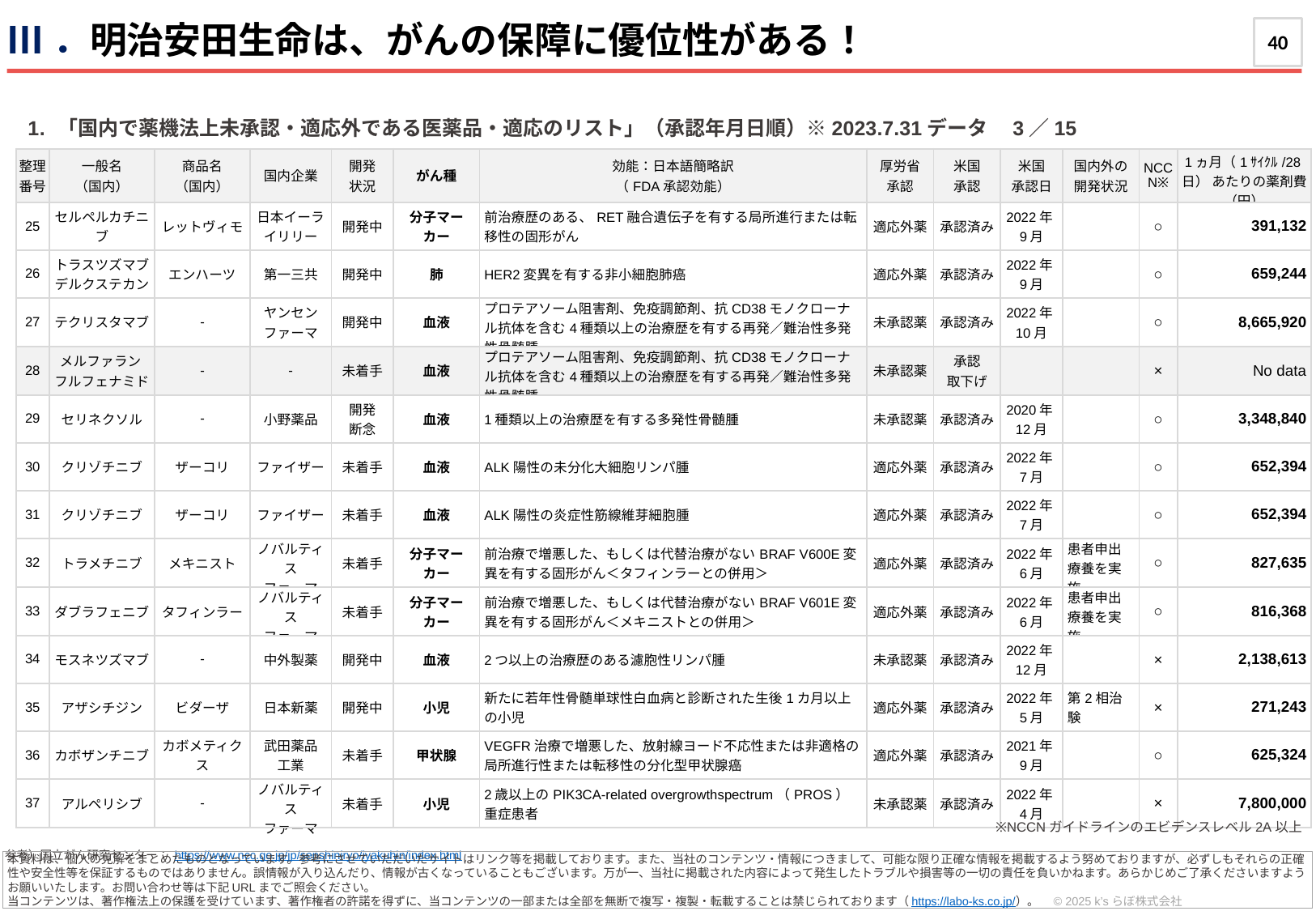

Ⅰ．3月の行き先や活動のヒント
Ⅲ．明治安田生命は、がんの保障に優位性がある！
40
「国内で薬機法上未承認・適応外である医薬品・適応のリスト」（承認年月日順）※2023.7.31データ　3／15
| 整理 番号 | 一般名 （国内） | 商品名 （国内） | 国内企業 | 開発 状況 | がん種 | 効能：日本語簡略訳 （FDA承認効能） | 厚労省 承認 | 米国 承認 | 米国 承認日 | 国内外の 開発状況 | NCCN※ | 1ヵ月（1ｻｲｸﾙ/28日） あたりの薬剤費（円） |
| --- | --- | --- | --- | --- | --- | --- | --- | --- | --- | --- | --- | --- |
| 25 | セルペルカチニブ | レットヴィモ | 日本イーライリリー | 開発中 | 分子マーカー | 前治療歴のある、RET融合遺伝子を有する局所進行または転移性の固形がん | 適応外薬 | 承認済み | 2022年9月 |  | ○ | 391,132 |
| 26 | トラスツズマブ デルクステカン | エンハーツ | 第一三共 | 開発中 | 肺 | HER2変異を有する非小細胞肺癌 | 適応外薬 | 承認済み | 2022年9月 |  | ○ | 659,244 |
| 27 | テクリスタマブ | - | ヤンセン ファーマ | 開発中 | 血液 | プロテアソーム阻害剤、免疫調節剤、抗CD38モノクローナル抗体を含む4種類以上の治療歴を有する再発／難治性多発性骨髄腫 | 未承認薬 | 承認済み | 2022年10月 |  | ○ | 8,665,920 |
| 28 | メルファラン フルフェナミド | - | - | 未着手 | 血液 | プロテアソーム阻害剤、免疫調節剤、抗CD38モノクローナル抗体を含む4種類以上の治療歴を有する再発／難治性多発性骨髄腫 | 未承認薬 | 承認 取下げ |  |  | × | No data |
| 29 | セリネクソル | - | 小野薬品 | 開発 断念 | 血液 | 1種類以上の治療歴を有する多発性骨髄腫 | 未承認薬 | 承認済み | 2020年12月 |  | ○ | 3,348,840 |
| 30 | クリゾチニブ | ザーコリ | ファイザー | 未着手 | 血液 | ALK陽性の未分化大細胞リンパ腫 | 適応外薬 | 承認済み | 2022年7月 |  | ○ | 652,394 |
| 31 | クリゾチニブ | ザーコリ | ファイザー | 未着手 | 血液 | ALK陽性の炎症性筋線維芽細胞腫 | 適応外薬 | 承認済み | 2022年7月 |  | ○ | 652,394 |
| 32 | トラメチニブ | メキニスト | ノバルティス ファーマ | 未着手 | 分子マーカー | 前治療で増悪した、もしくは代替治療がないBRAF V600E変異を有する固形がん＜タフィンラーとの併用＞ | 適応外薬 | 承認済み | 2022年6月 | 患者申出療養を実施 | ○ | 827,635 |
| 33 | ダブラフェニブ | タフィンラー | ノバルティス ファーマ | 未着手 | 分子マーカー | 前治療で増悪した、もしくは代替治療がないBRAF V601E変異を有する固形がん＜メキニストとの併用＞ | 適応外薬 | 承認済み | 2022年6月 | 患者申出療養を実施 | ○ | 816,368 |
| 34 | モスネツズマブ | ‐ | 中外製薬 | 開発中 | 血液 | 2つ以上の治療歴のある濾胞性リンパ腫 | 未承認薬 | 承認済み | 2022年12月 |  | × | 2,138,613 |
| 35 | アザシチジン | ビダーザ | 日本新薬 | 開発中 | 小児 | 新たに若年性骨髄単球性白血病と診断された生後1カ月以上の小児 | 適応外薬 | 承認済み | 2022年5月 | 第2相治験 | × | 271,243 |
| 36 | カボザンチニブ | カボメティクス | 武田薬品 工業 | 未着手 | 甲状腺 | VEGFR治療で増悪した、放射線ヨード不応性または非適格の局所進行性または転移性の分化型甲状腺癌 | 適応外薬 | 承認済み | 2021年9月 |  | ○ | 625,324 |
| 37 | アルペリシブ | - | ノバルティス ファーマ | 未着手 | 小児 | 2歳以上のPIK3CA-related overgrowthspectrum（PROS）重症患者 | 未承認薬 | 承認済み | 2022年4月 |  | × | 7,800,000 |
※NCCNガイドラインのエビデンスレベル2A以上
参考）国立がん研究センター： https://www.ncc.go.jp/jp/senshiniryo/iyakuhin/index.html

本資料は、個人の見解をまとめたものとなっています。参考にさせていただいたサイトはリンク等を掲載しております。また、当社のコンテンツ・情報につきまして、可能な限り正確な情報を掲載するよう努めておりますが、必ずしもそれらの正確性や安全性等を保証するものではありません。誤情報が入り込んだり、情報が古くなっていることもございます。万が一、当社に掲載された内容によって発生したトラブルや損害等の一切の責任を負いかねます。あらかじめご了承くださいますようお願いいたします。お問い合わせ等は下記URLまでご照会ください。
当コンテンツは、著作権法上の保護を受けています、著作権者の許諾を得ずに、当コンテンツの一部または全部を無断で複写・複製・転載することは禁じられております（https://labo-ks.co.jp/）。　© 2025 k’sらぼ株式会社